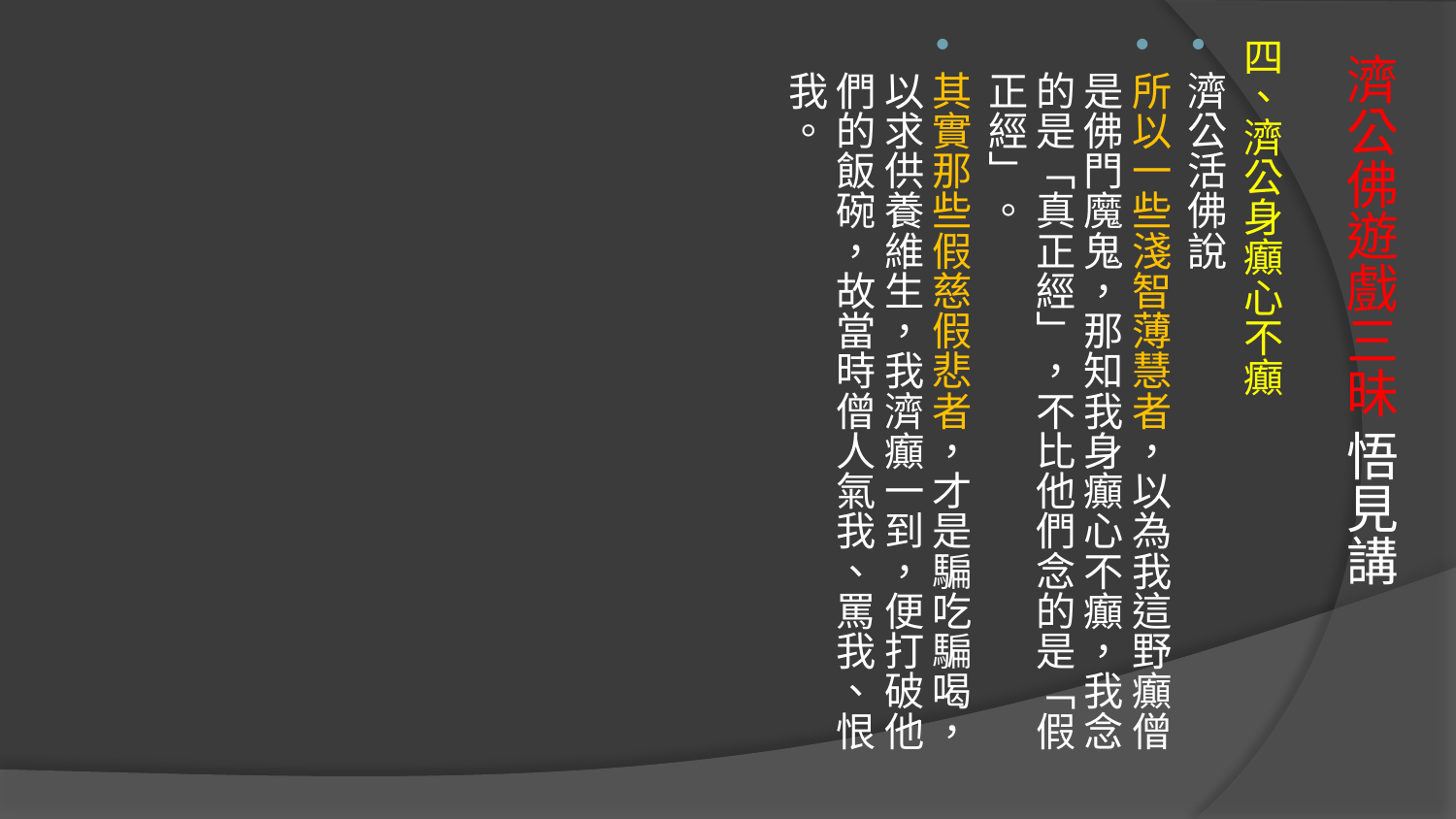

四、濟公身癲心不癲
濟公活佛說
所以一些淺智薄慧者，以為我這野癲僧是佛門魔鬼，那知我身癲心不癲，我念的是「真正經」，不比他們念的是「假正經」。
其實那些假慈假悲者，才是騙吃騙喝，以求供養維生，我濟癲一到，便打破他們的飯碗，故當時僧人氣我、罵我、恨我。

# 濟公佛遊戲三昧 悟見講